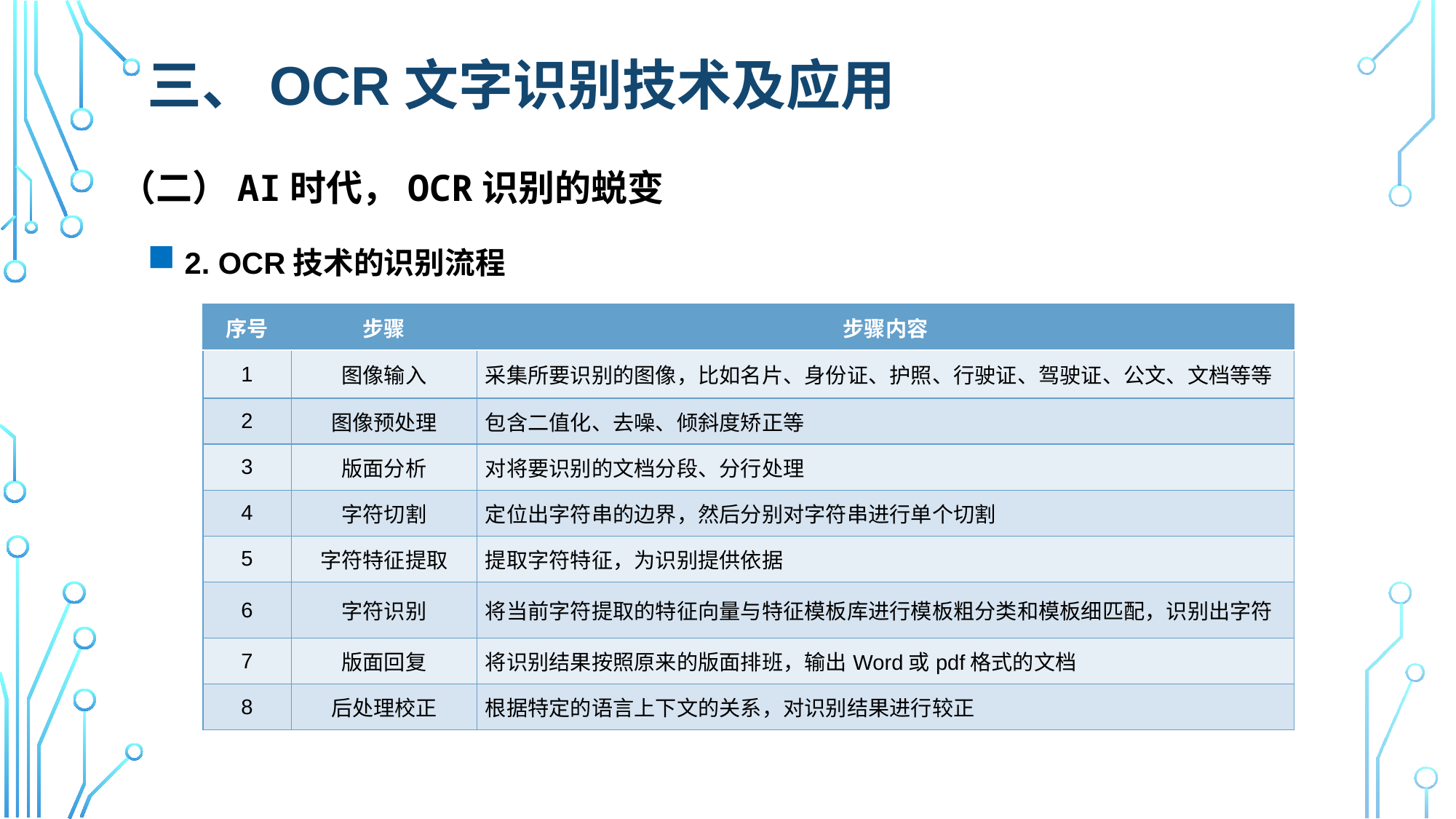

# 三、OCR文字识别技术及应用
（二）AI时代，OCR识别的蜕变
 2. OCR技术的识别流程

| 序号 | 步骤 | 步骤内容 |
| --- | --- | --- |
| 1 | 图像输入 | 采集所要识别的图像，比如名片、身份证、护照、行驶证、驾驶证、公文、文档等等 |
| 2 | 图像预处理 | 包含二值化、去噪、倾斜度矫正等 |
| 3 | 版面分析 | 对将要识别的文档分段、分行处理 |
| 4 | 字符切割 | 定位出字符串的边界，然后分别对字符串进行单个切割 |
| 5 | 字符特征提取 | 提取字符特征，为识别提供依据 |
| 6 | 字符识别 | 将当前字符提取的特征向量与特征模板库进行模板粗分类和模板细匹配，识别出字符 |
| 7 | 版面回复 | 将识别结果按照原来的版面排班，输出Word或pdf格式的文档 |
| 8 | 后处理校正 | 根据特定的语言上下文的关系，对识别结果进行较正 |